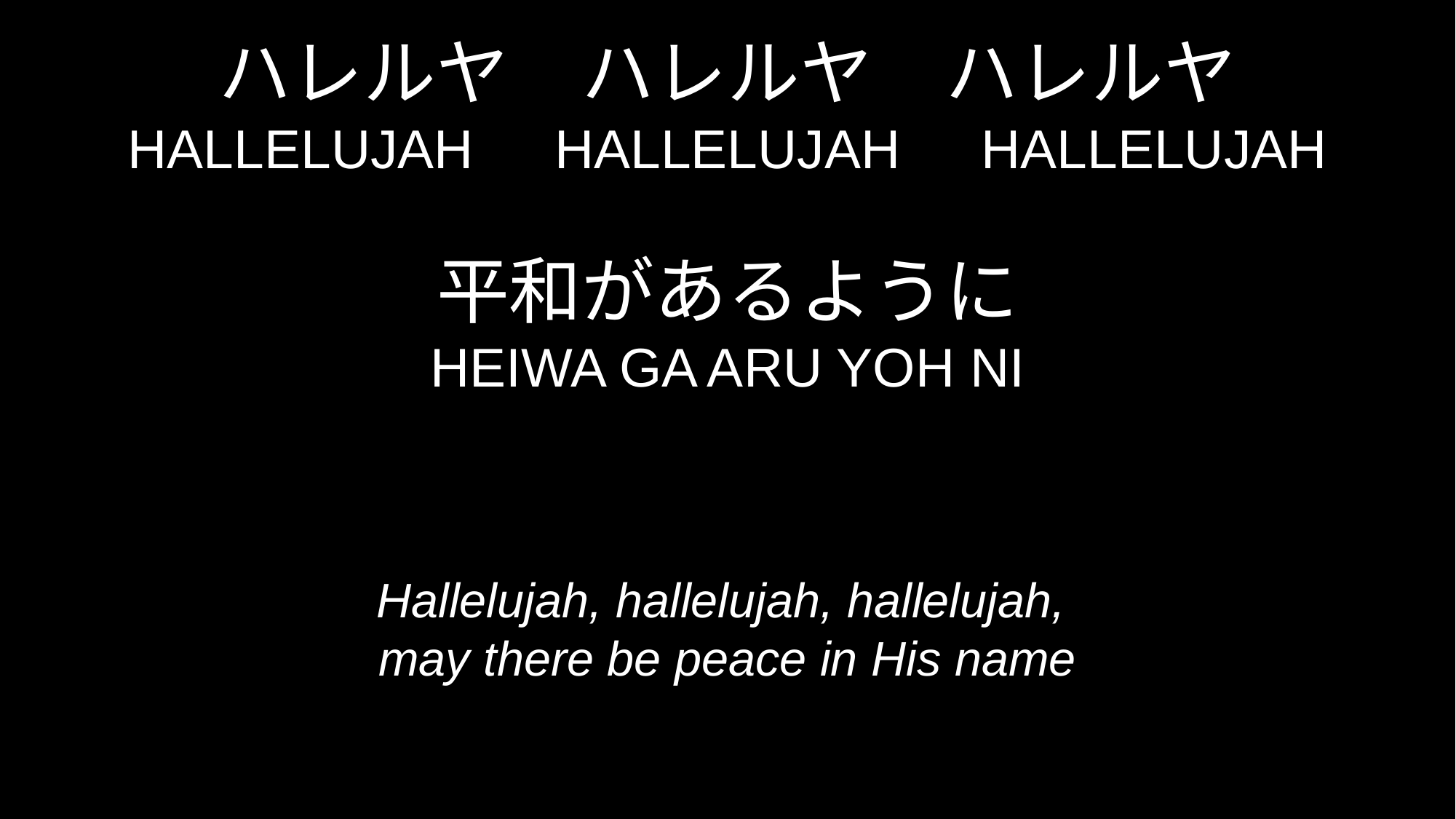

ハレルヤ　ハレルヤ　ハレルヤ
HALLELUJAH　HALLELUJAH　HALLELUJAH

平和があるように
HEIWA GA ARU YOH NI

Hallelujah, hallelujah, hallelujah,
may there be peace in His name